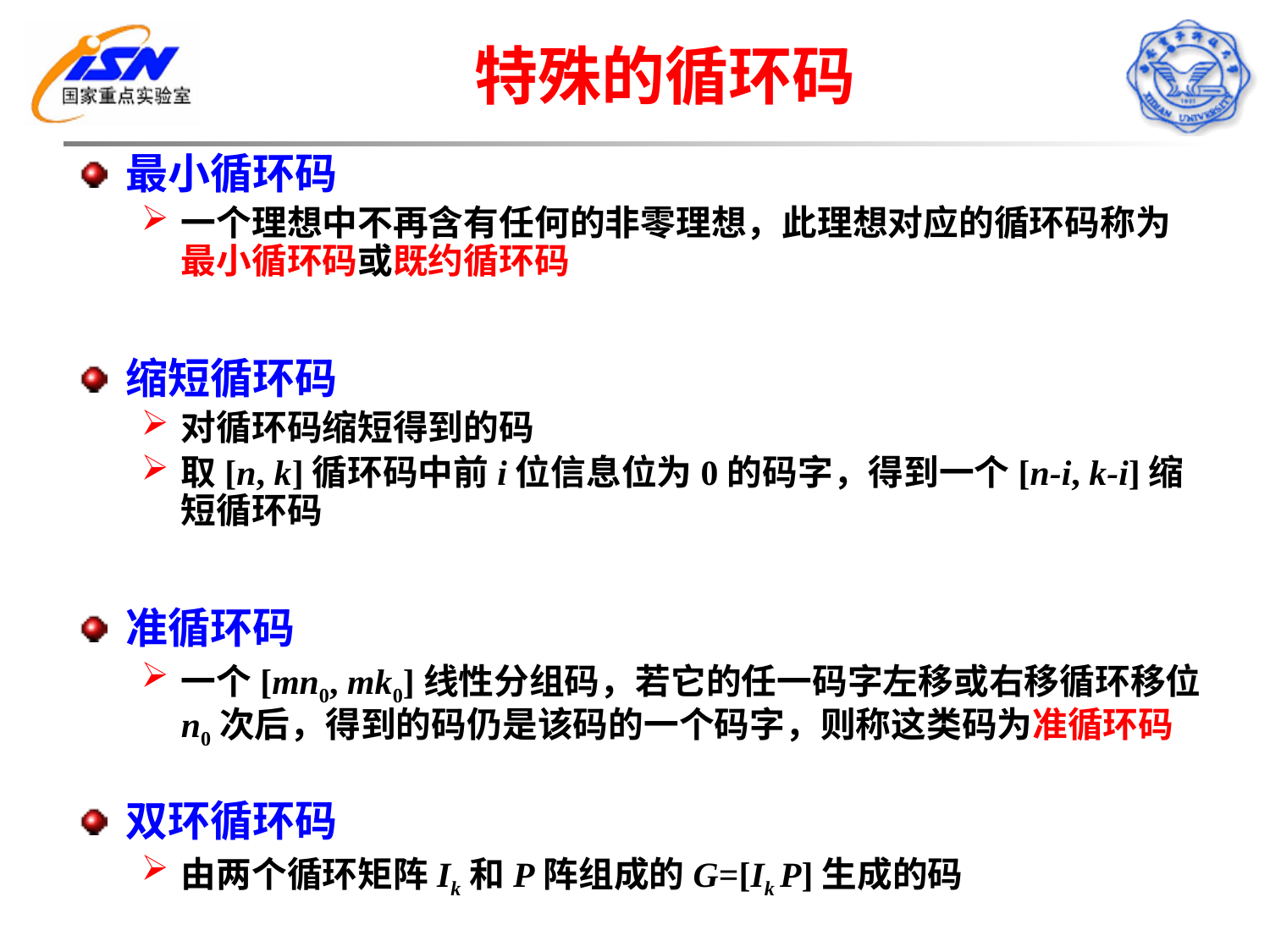

# 特殊的循环码
最小循环码
一个理想中不再含有任何的非零理想，此理想对应的循环码称为最小循环码或既约循环码

缩短循环码
对循环码缩短得到的码
取[n, k]循环码中前i位信息位为0的码字，得到一个[n-i, k-i]缩短循环码

准循环码
一个[mn0, mk0]线性分组码，若它的任一码字左移或右移循环移位n0次后，得到的码仍是该码的一个码字，则称这类码为准循环码

双环循环码
由两个循环矩阵Ik和P阵组成的G=[Ik P]生成的码